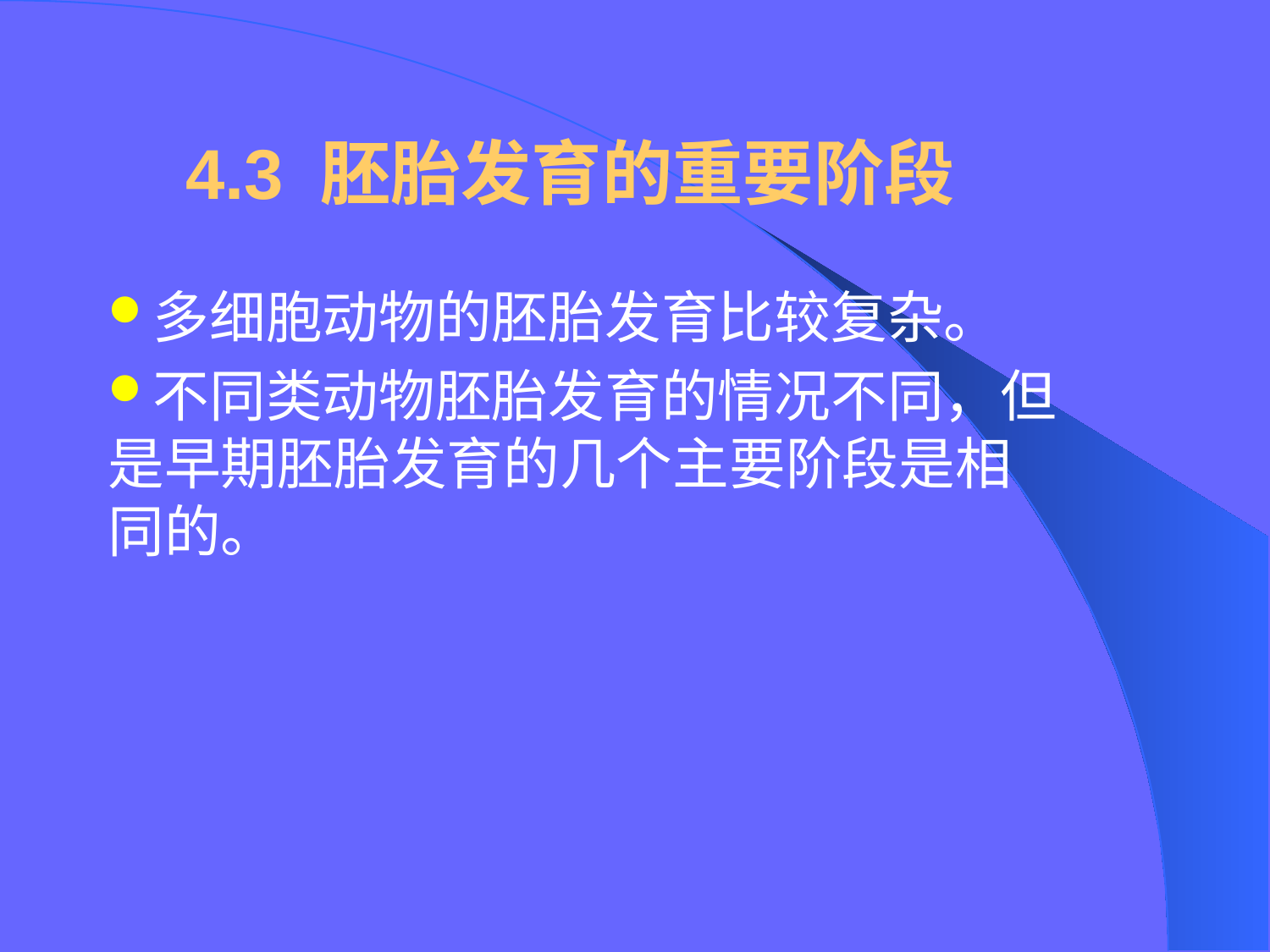

# 4.3 胚胎发育的重要阶段
多细胞动物的胚胎发育比较复杂。
不同类动物胚胎发育的情况不同，但是早期胚胎发育的几个主要阶段是相同的。